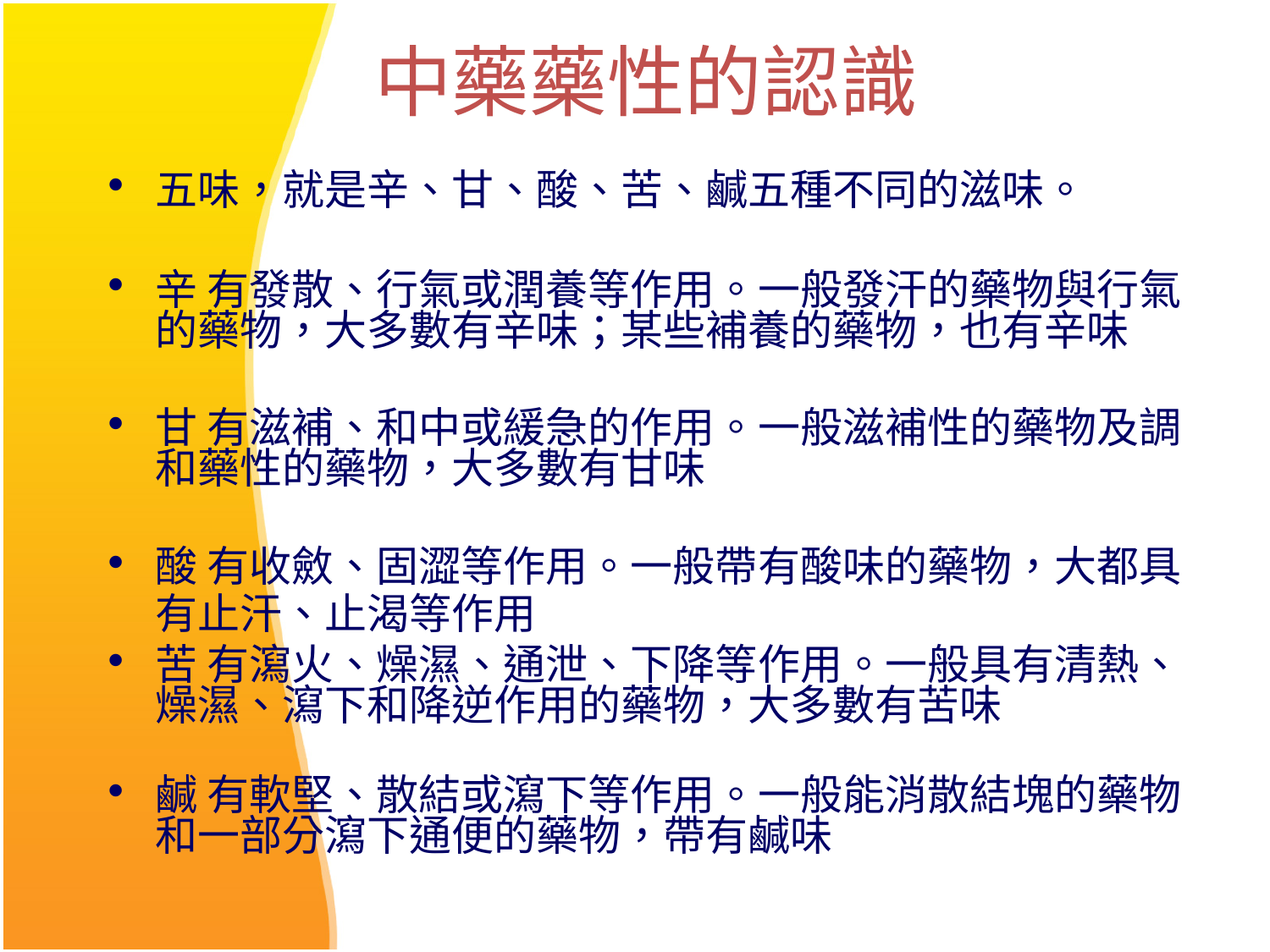

# 中藥藥性的認識
五味，就是辛、甘、酸、苦、鹹五種不同的滋味。
辛 有發散、行氣或潤養等作用。一般發汗的藥物與行氣的藥物，大多數有辛味；某些補養的藥物，也有辛味

甘 有滋補、和中或緩急的作用。一般滋補性的藥物及調和藥性的藥物，大多數有甘味

酸 有收斂、固澀等作用。一般帶有酸味的藥物，大都具有止汗、止渴等作用
苦 有瀉火、燥濕、通泄、下降等作用。一般具有清熱、燥濕、瀉下和降逆作用的藥物，大多數有苦味
鹹 有軟堅、散結或瀉下等作用。一般能消散結塊的藥物和一部分瀉下通便的藥物，帶有鹹味